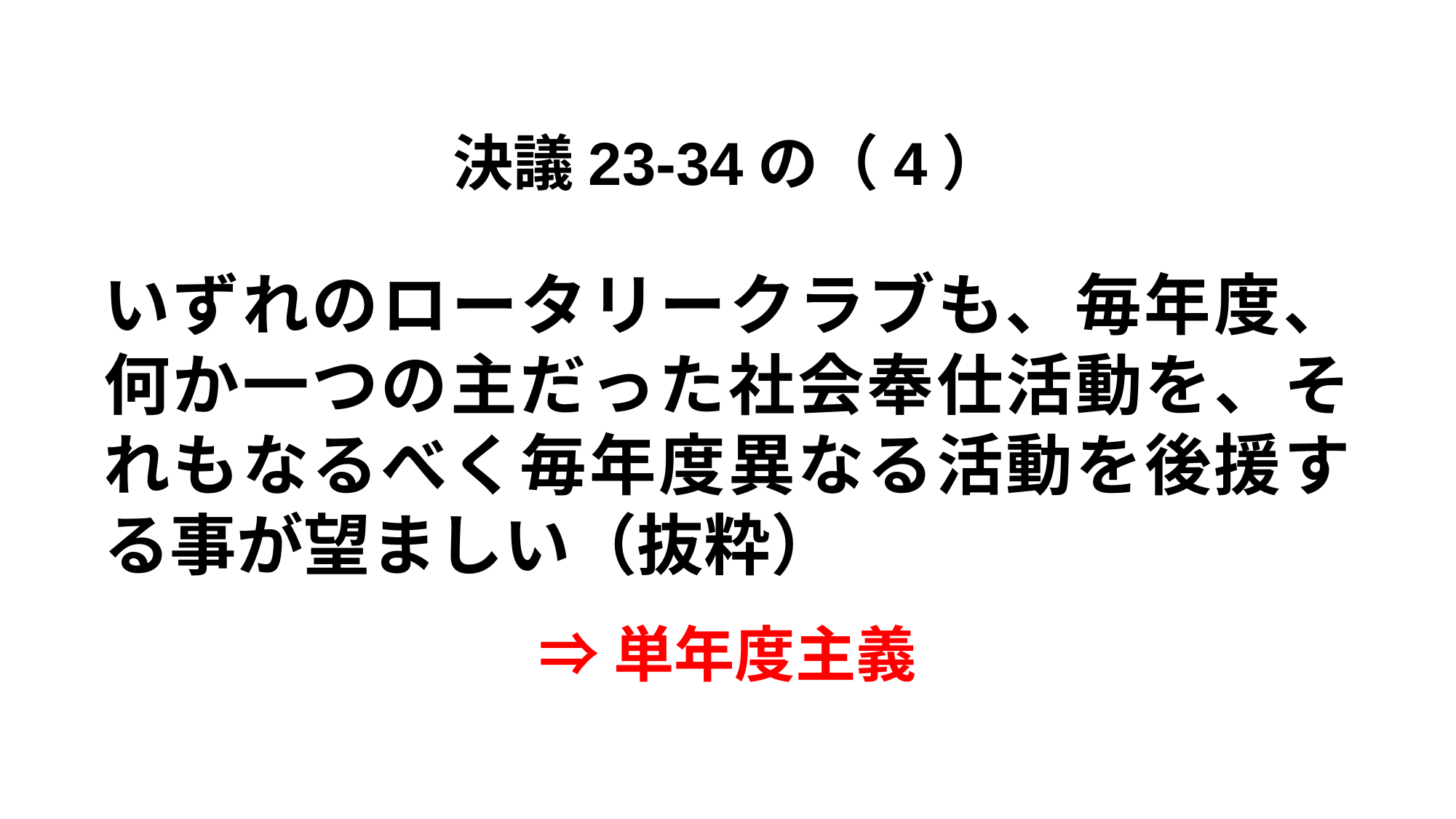

決議23-34の（4）

いずれのロータリークラブも、毎年度、何か一つの主だった社会奉仕活動を、それもなるべく毎年度異なる活動を後援する事が望ましい（抜粋）

⇒単年度主義